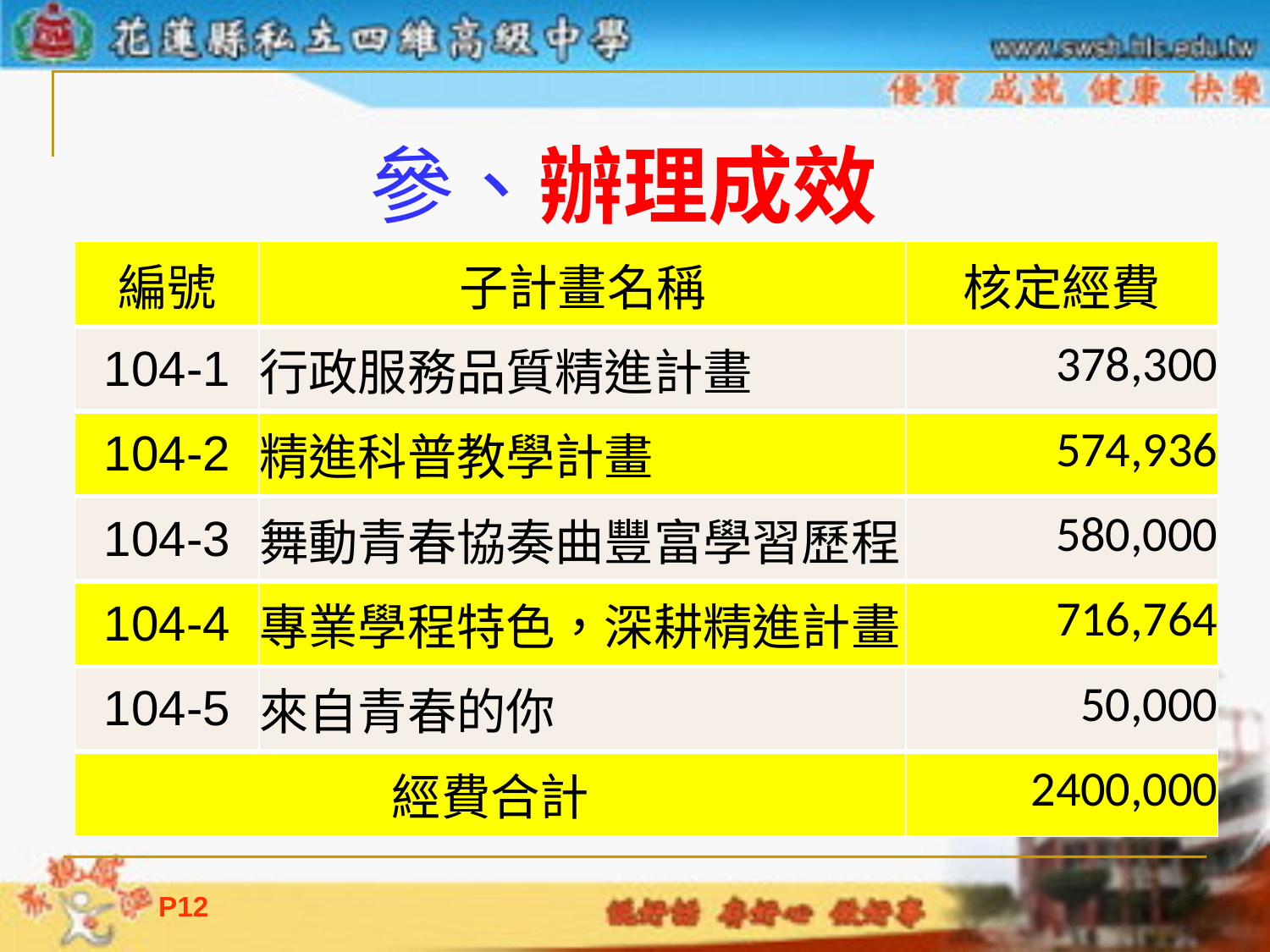

參、辦理成效

| 編號 | 子計畫名稱 | 核定經費 |
| --- | --- | --- |
| 104-1 | 行政服務品質精進計畫 | 378,300 |
| 104-2 | 精進科普教學計畫 | 574,936 |
| 104-3 | 舞動青春協奏曲豐富學習歷程 | 580,000 |
| 104-4 | 專業學程特色，深耕精進計畫 | 716,764 |
| 104-5 | 來自青春的你 | 50,000 |
| 經費合計 |  | 2400,000 |
P12